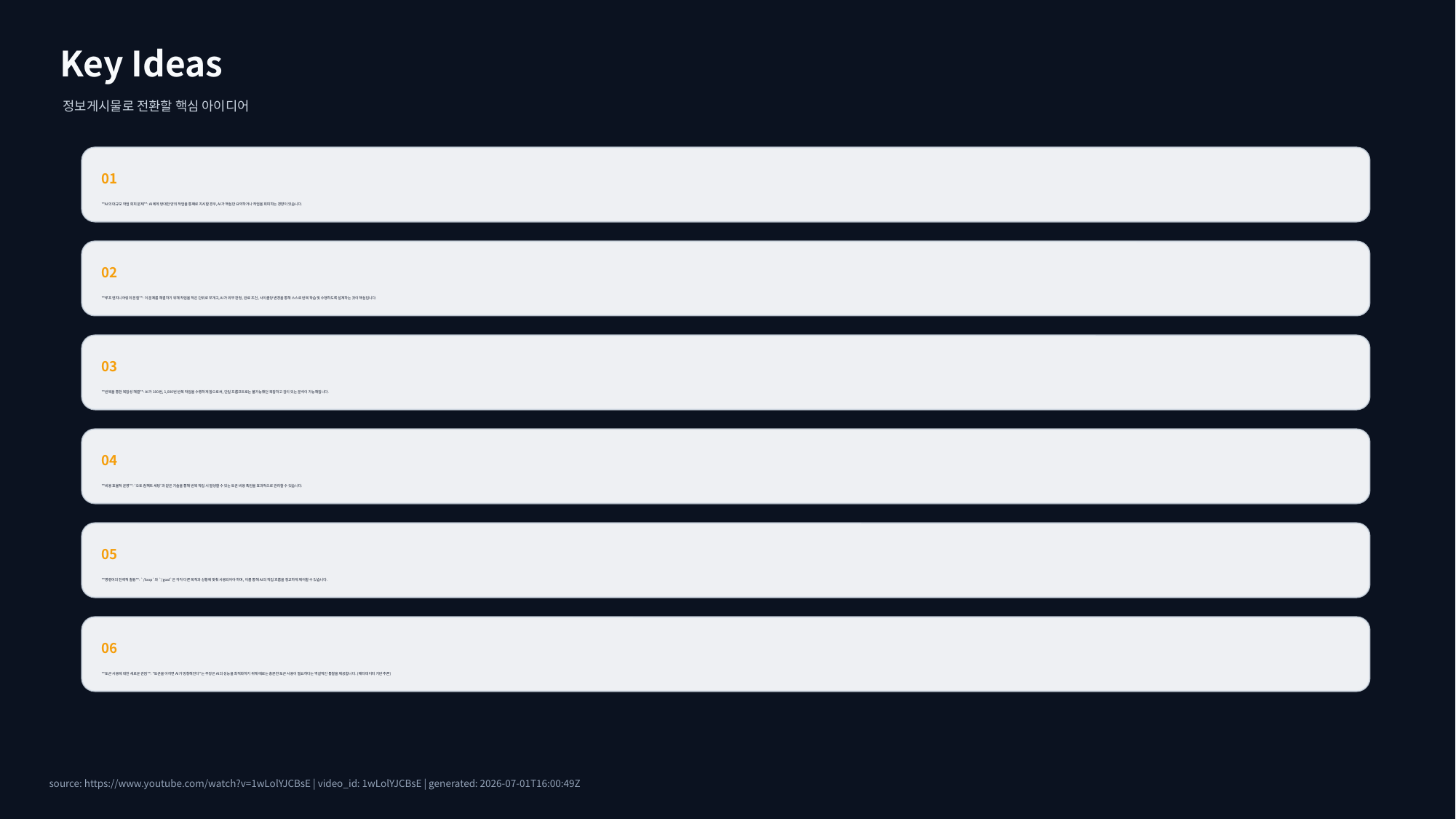

Key Ideas
정보게시물로 전환할 핵심 아이디어

01
**AI의 대규모 작업 회피 문제**: AI에게 방대한 양의 작업을 통째로 지시할 경우, AI가 핵심만 요약하거나 작업을 회피하는 경향이 있습니다.

02
**루프 엔지니어링의 본질**: 이 문제를 해결하기 위해 작업을 작은 단위로 쪼개고, AI가 외부 판정, 완료 조건, 사이클당 변경을 통해 스스로 반복 학습 및 수행하도록 설계하는 것이 핵심입니다.

03
**반복을 통한 복잡성 해결**: AI가 100번, 1,000번 반복 작업을 수행하게 함으로써, 단일 프롬프트로는 불가능했던 복잡하고 깊이 있는 분석이 가능해집니다.

04
**비용 효율적 운영**: '오토 컴팩트 세팅'과 같은 기술을 통해 반복 작업 시 발생할 수 있는 토큰 비용 폭탄을 효과적으로 관리할 수 있습니다.

05
**명령어의 전략적 활용**: `/loop`와 `/goal`은 각각 다른 목적과 상황에 맞춰 사용되어야 하며, 이를 통해 AI의 작업 흐름을 정교하게 제어할 수 있습니다.

06
**토큰 사용에 대한 새로운 관점**: "토큰을 아끼면 AI가 멍청해진다"는 주장은 AI의 성능을 최적화하기 위해 때로는 충분한 토큰 사용이 필요하다는 역설적인 통찰을 제공합니다. (메타데이터 기반 추론)
source: https://www.youtube.com/watch?v=1wLolYJCBsE | video_id: 1wLolYJCBsE | generated: 2026-07-01T16:00:49Z